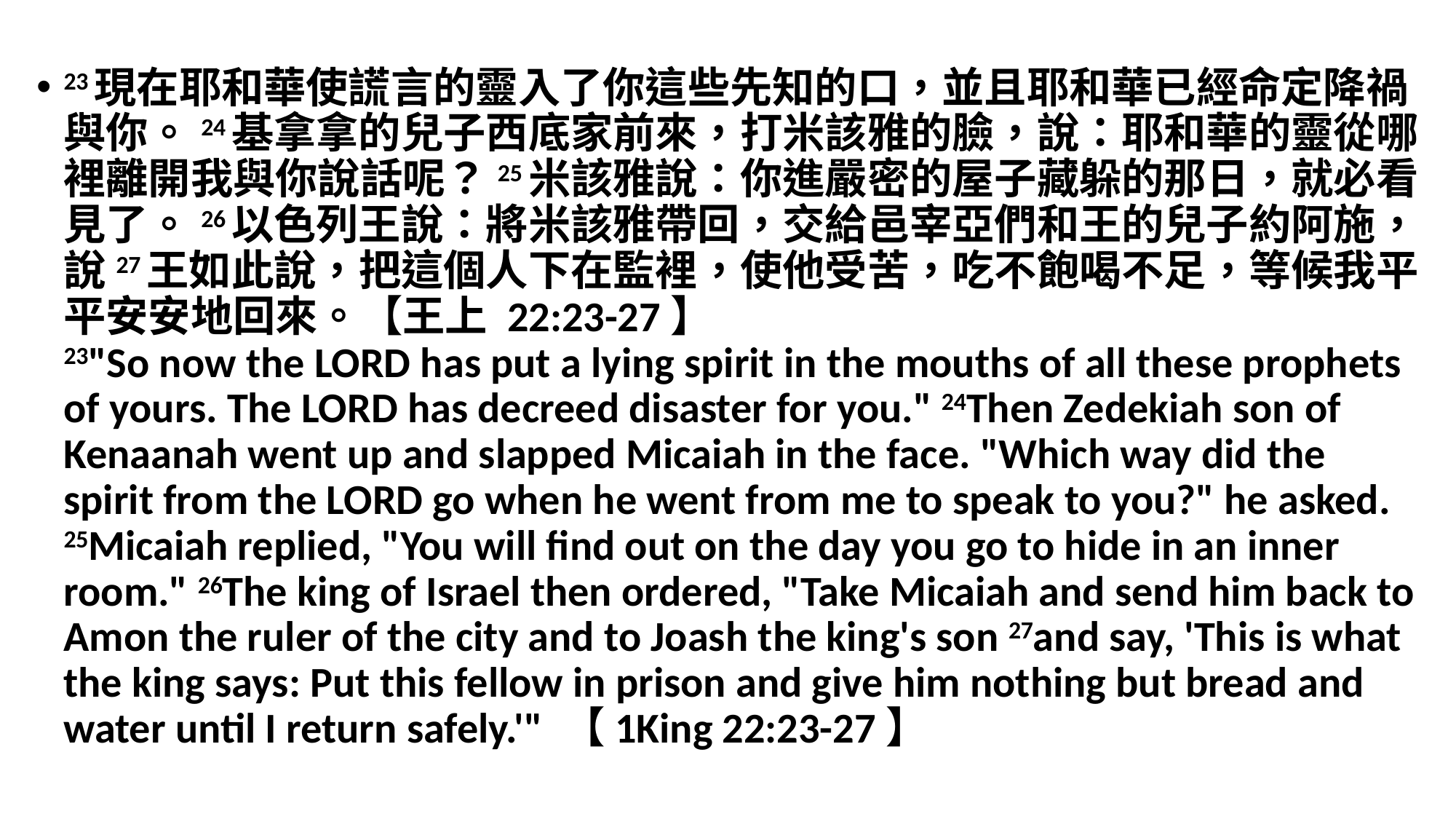

#
23現在耶和華使謊言的靈入了你這些先知的口，並且耶和華已經命定降禍與你。24基拿拿的兒子西底家前來，打米該雅的臉，說：耶和華的靈從哪裡離開我與你說話呢？25米該雅說：你進嚴密的屋子藏躲的那日，就必看見了。26以色列王說：將米該雅帶回，交給邑宰亞們和王的兒子約阿施，說27王如此說，把這個人下在監裡，使他受苦，吃不飽喝不足，等候我平平安安地回來。【王上 22:23-27】
23"So now the LORD has put a lying spirit in the mouths of all these prophets of yours. The LORD has decreed disaster for you." 24Then Zedekiah son of Kenaanah went up and slapped Micaiah in the face. "Which way did the spirit from the LORD go when he went from me to speak to you?" he asked. 25Micaiah replied, "You will find out on the day you go to hide in an inner room." 26The king of Israel then ordered, "Take Micaiah and send him back to Amon the ruler of the city and to Joash the king's son 27and say, 'This is what the king says: Put this fellow in prison and give him nothing but bread and water until I return safely.'" 【1King 22:23-27】